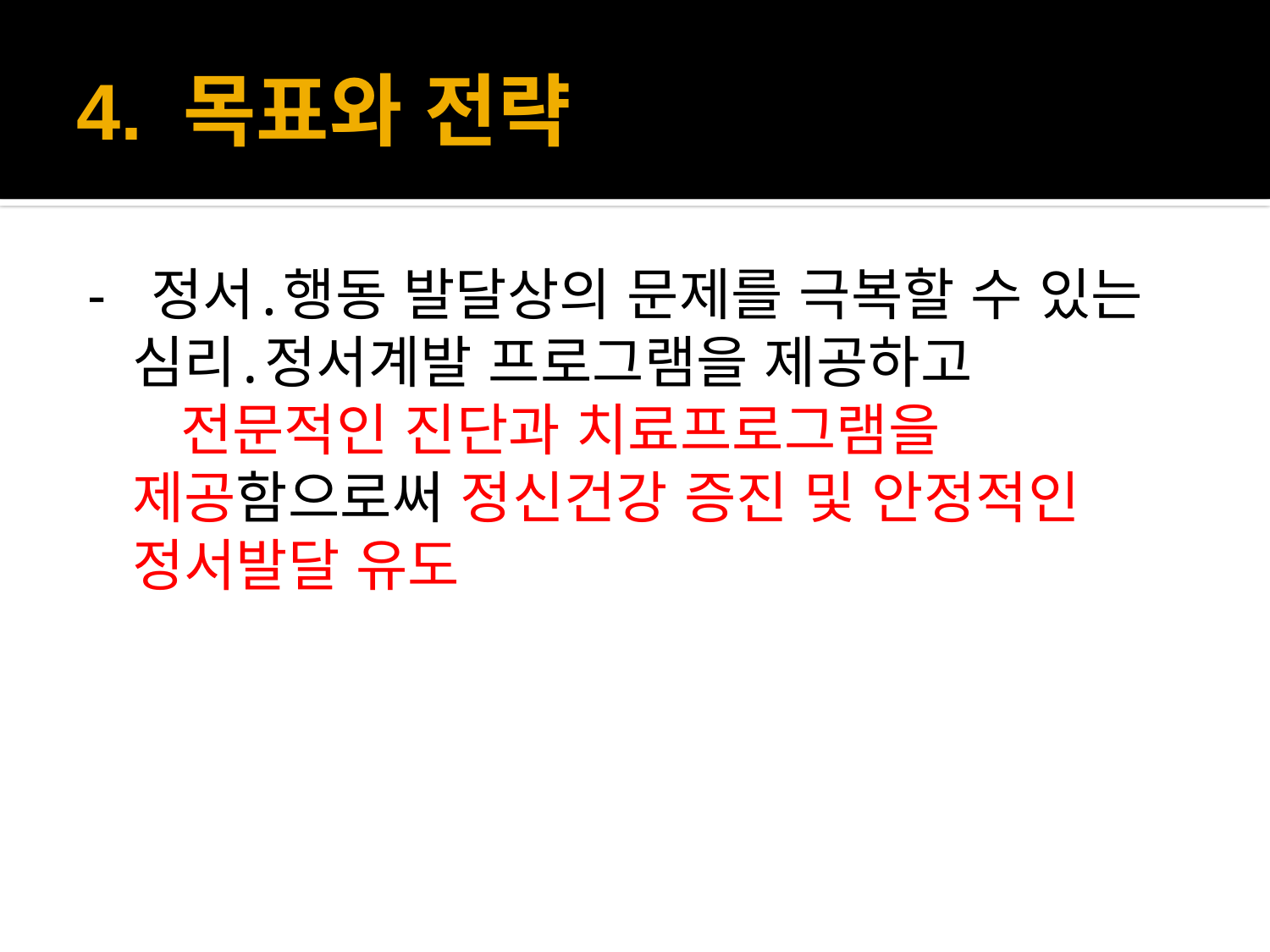

# 4. 목표와 전략
-  정서․행동 발달상의 문제를 극복할 수 있는 심리․정서계발 프로그램을 제공하고
     전문적인 진단과 치료프로그램을 제공함으로써 정신건강 증진 및 안정적인 정서발달 유도